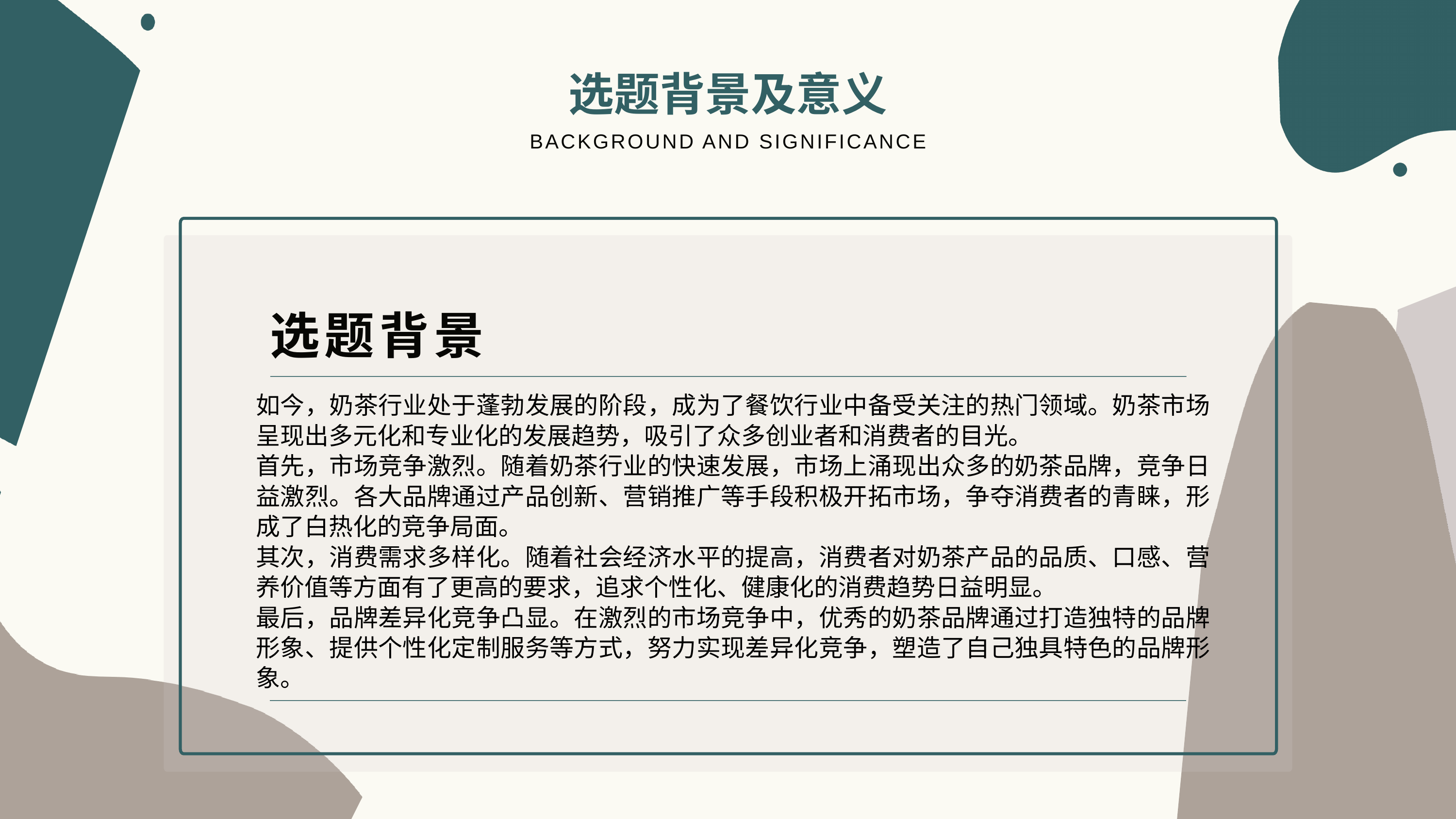

选题背景及意义
BACKGROUND AND SIGNIFICANCE

选题背景

如今，奶茶行业处于蓬勃发展的阶段，成为了餐饮行业中备受关注的热门领域。奶茶市场呈现出多元化和专业化的发展趋势，吸引了众多创业者和消费者的目光。
首先，市场竞争激烈。随着奶茶行业的快速发展，市场上涌现出众多的奶茶品牌，竞争日益激烈。各大品牌通过产品创新、营销推广等手段积极开拓市场，争夺消费者的青睐，形成了白热化的竞争局面。
其次，消费需求多样化。随着社会经济水平的提高，消费者对奶茶产品的品质、口感、营养价值等方面有了更高的要求，追求个性化、健康化的消费趋势日益明显。
最后，品牌差异化竞争凸显。在激烈的市场竞争中，优秀的奶茶品牌通过打造独特的品牌形象、提供个性化定制服务等方式，努力实现差异化竞争，塑造了自己独具特色的品牌形象。